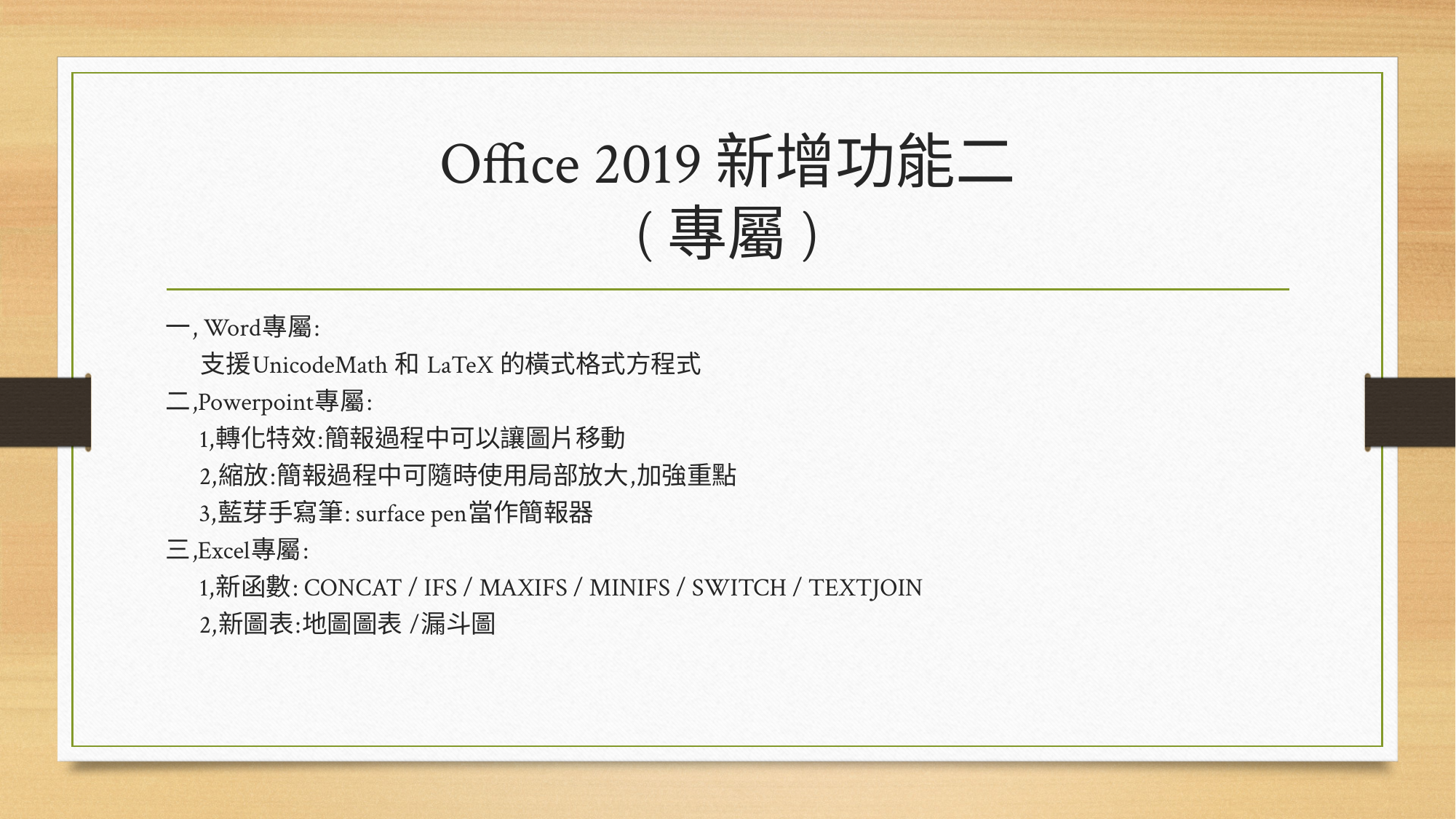

# Office 2019新增功能二 (專屬)
一, Word專屬:
      支援UnicodeMath 和 LaTeX 的橫式格式方程式
二,Powerpoint專屬:
      1,轉化特效:簡報過程中可以讓圖片移動
      2,縮放:簡報過程中可隨時使用局部放大,加強重點
      3,藍芽手寫筆: surface pen當作簡報器
三,Excel專屬:
      1,新函數: CONCAT / IFS / MAXIFS / MINIFS / SWITCH / TEXTJOIN
      2,新圖表:地圖圖表 /漏斗圖